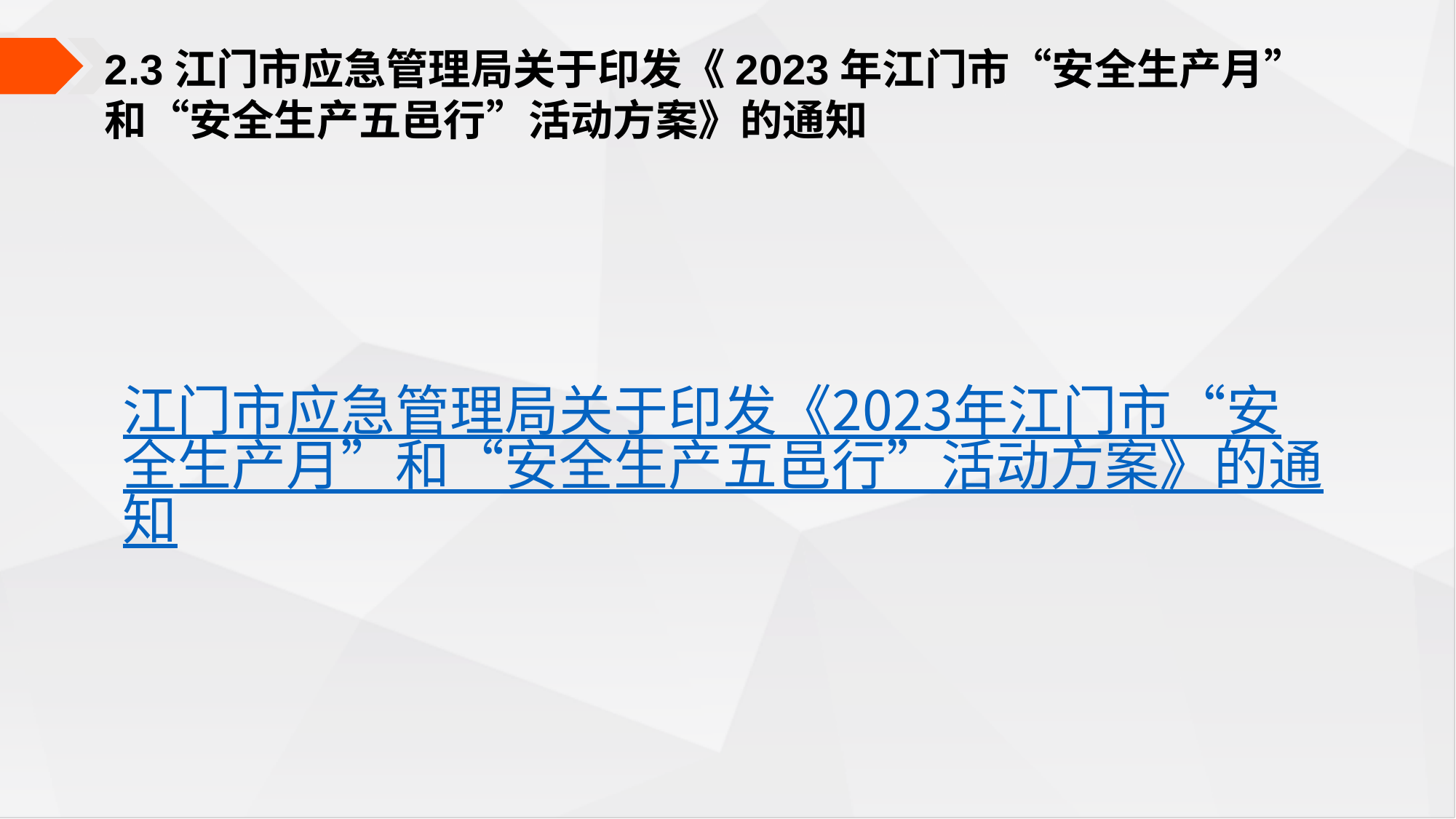

2.3江门市应急管理局关于印发《2023年江门市“安全生产月”和“安全生产五邑行”活动方案》的通知

江门市应急管理局关于印发《2023年江门市“安全生产月”和“安全生产五邑行”活动方案》的通知